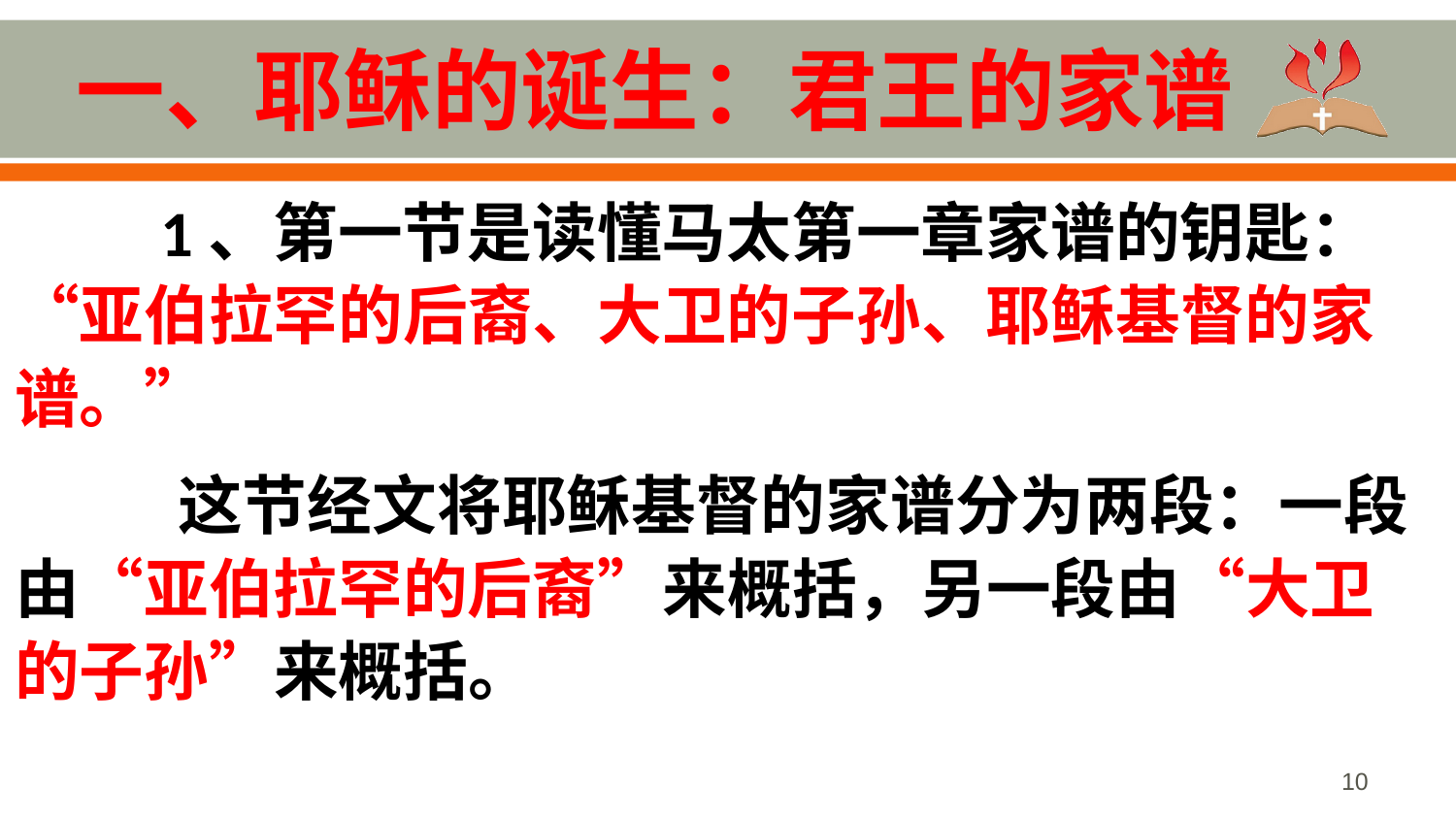

# 一、耶稣的诞生：君王的家谱
          1、第一节是读懂马太第一章家谱的钥匙：  “亚伯拉罕的后裔、大卫的子孙、耶稣基督的家谱。”
          这节经文将耶稣基督的家谱分为两段：一段由“亚伯拉罕的后裔”来概括，另一段由“大卫的子孙”来概括。

10